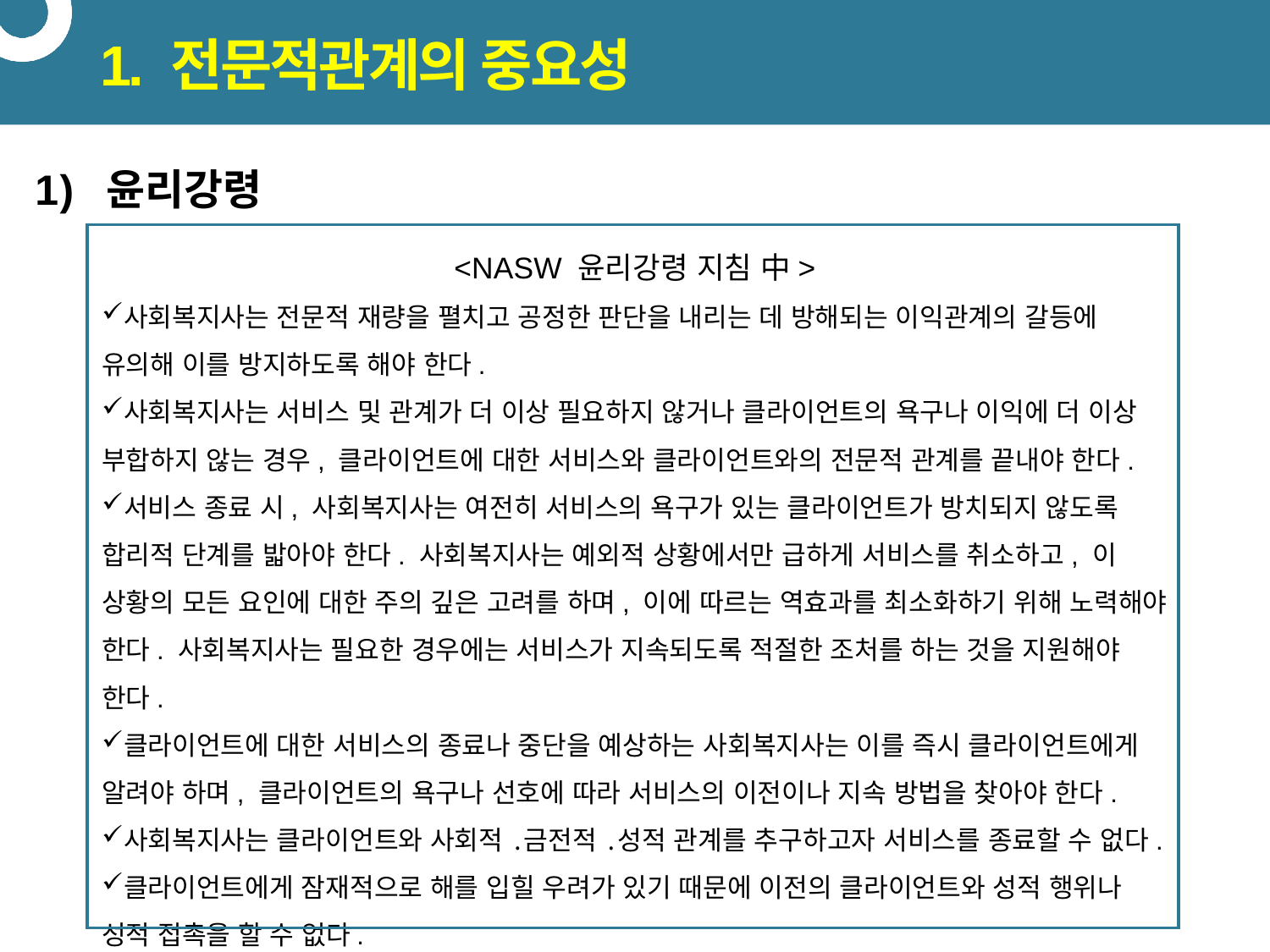

# 1. 전문적관계의 중요성
윤리강령

<NASW 윤리강령 지침 中>
사회복지사는 전문적 재량을 펼치고 공정한 판단을 내리는 데 방해되는 이익관계의 갈등에 유의해 이를 방지하도록 해야 한다.
사회복지사는 서비스 및 관계가 더 이상 필요하지 않거나 클라이언트의 욕구나 이익에 더 이상 부합하지 않는 경우, 클라이언트에 대한 서비스와 클라이언트와의 전문적 관계를 끝내야 한다.
서비스 종료 시, 사회복지사는 여전히 서비스의 욕구가 있는 클라이언트가 방치되지 않도록 합리적 단계를 밟아야 한다. 사회복지사는 예외적 상황에서만 급하게 서비스를 취소하고, 이 상황의 모든 요인에 대한 주의 깊은 고려를 하며, 이에 따르는 역효과를 최소화하기 위해 노력해야 한다. 사회복지사는 필요한 경우에는 서비스가 지속되도록 적절한 조처를 하는 것을 지원해야 한다.
클라이언트에 대한 서비스의 종료나 중단을 예상하는 사회복지사는 이를 즉시 클라이언트에게 알려야 하며, 클라이언트의 욕구나 선호에 따라 서비스의 이전이나 지속 방법을 찾아야 한다.
사회복지사는 클라이언트와 사회적 ․금전적 ․성적 관계를 추구하고자 서비스를 종료할 수 없다.
클라이언트에게 잠재적으로 해를 입힐 우려가 있기 때문에 이전의 클라이언트와 성적 행위나 성적 접촉을 할 수 없다.